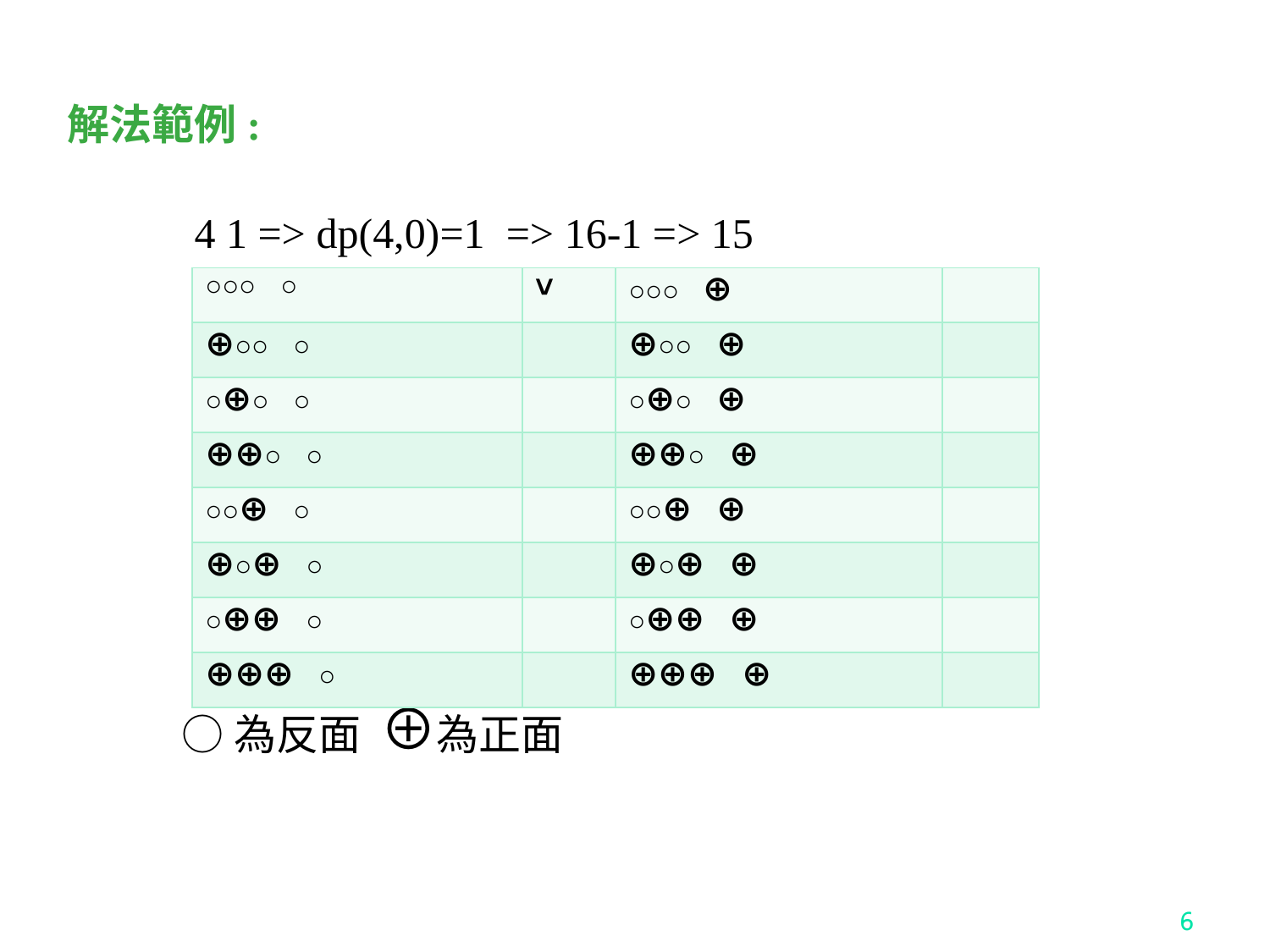

解法範例:

            4 1 => dp(4,0)=1  => 16-1 => 15

            ○為反面  ⊕為正面

| ○○○ ○ | ˅ | ○○○ ⊕ |  |
| --- | --- | --- | --- |
| ⊕○○ ○ |  | ⊕○○ ⊕ |  |
| ○⊕○ ○ |  | ○⊕○ ⊕ |  |
| ⊕⊕○ ○ |  | ⊕⊕○ ⊕ |  |
| ○○⊕ ○ |  | ○○⊕ ⊕ |  |
| ⊕○⊕ ○ |  | ⊕○⊕ ⊕ |  |
| ○⊕⊕ ○ |  | ○⊕⊕ ⊕ |  |
| ⊕⊕⊕ ○ |  | ⊕⊕⊕ ⊕ |  |
6